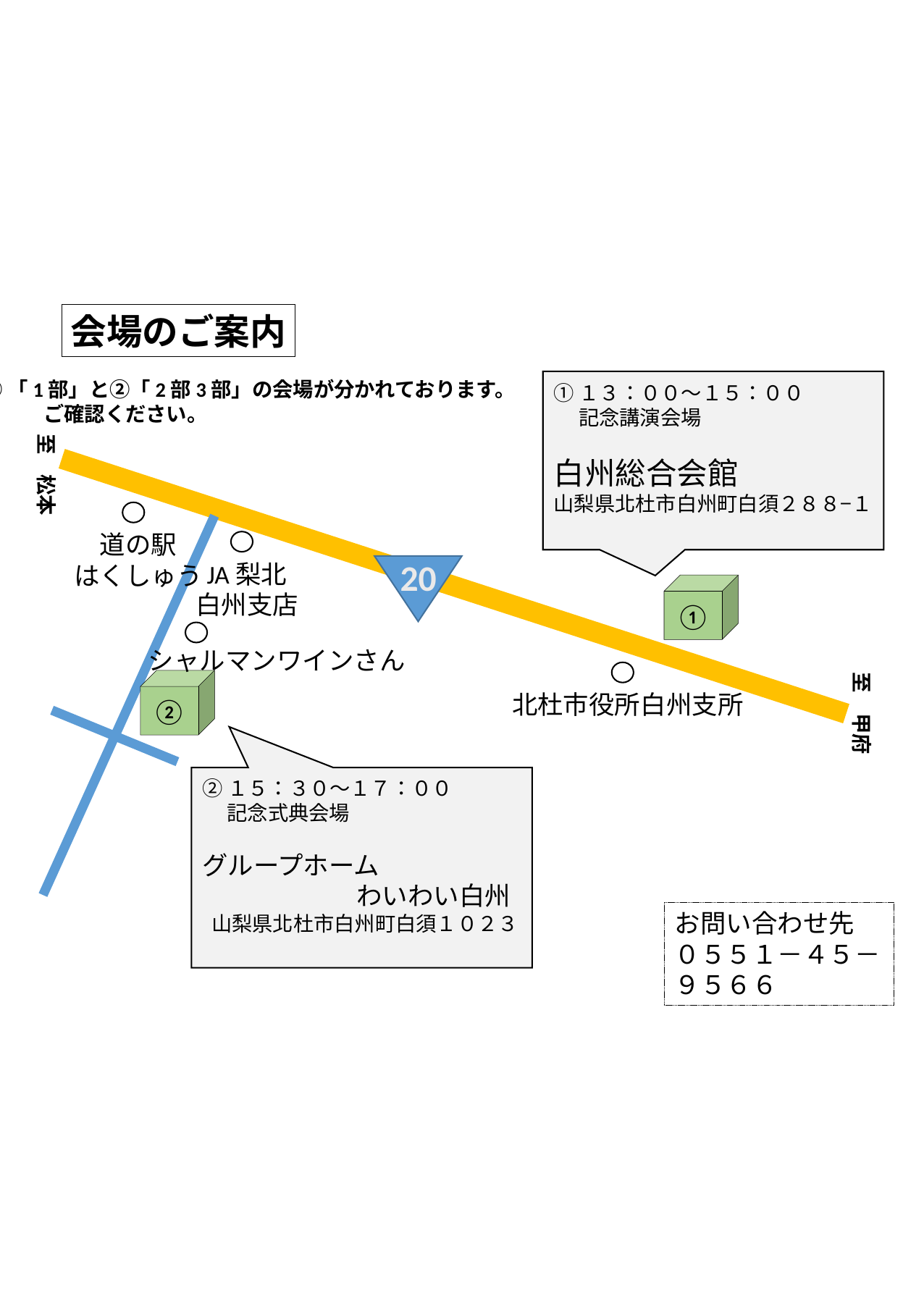

会場のご案内

①１３：００～１５：００
　 記念講演会場

白州総合会館
山梨県北杜市白州町白須２８８−１

①「1部」と②「2部3部」の会場が分かれております。
　　　ご確認ください。
至　松本

道の駅
はくしゅう

JA梨北
白州支店
20

①

シャルマンワインさん

北杜市役所白州支所
②
至　甲府
②１５：３０～１７：００
　 記念式典会場

グループホーム
　　　　　　わいわい白州
 山梨県北杜市白州町白須１０２３

お問い合わせ先
０５５１－４５－９５６６